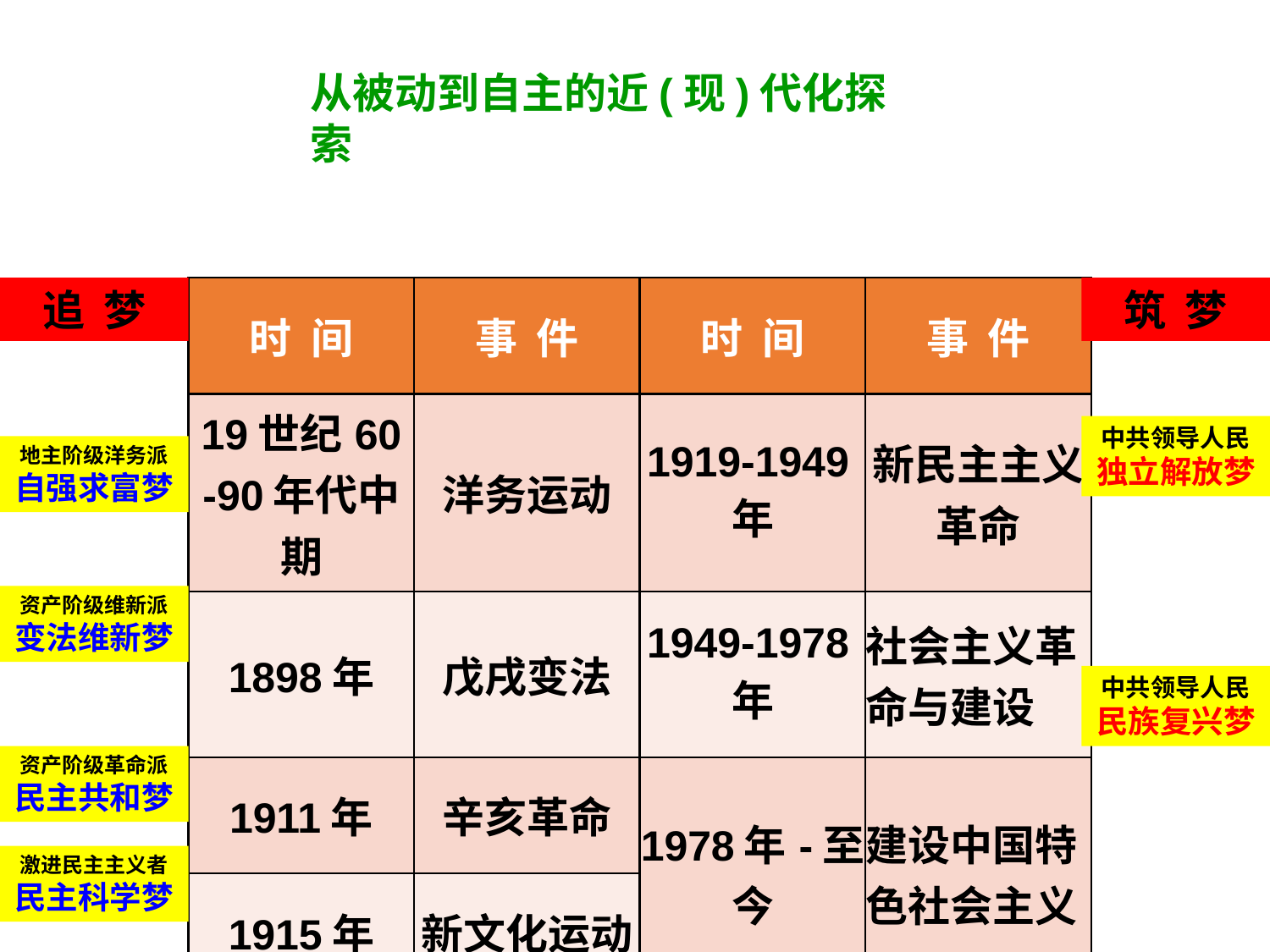

从被动到自主的近(现)代化探索
追  梦
| 时 间 | 事 件 | 时 间 | 事 件 |
| --- | --- | --- | --- |
| 19世纪60 -90年代中期 | 洋务运动 | 1919-1949年 | 新民主主义革命 |
| 1898年 | 戊戌变法 | 1949-1978年 | 社会主义革命与建设 |
| 1911年 | 辛亥革命 | 1978年-至今 | 建设中国特色社会主义 |
| 1915年 | 新文化运动 |  |  |
筑  梦
中共领导人民
独立解放梦
地主阶级洋务派
自强求富梦
资产阶级维新派
变法维新梦
中共领导人民
民族复兴梦
资产阶级革命派
民主共和梦
激进民主主义者
民主科学梦